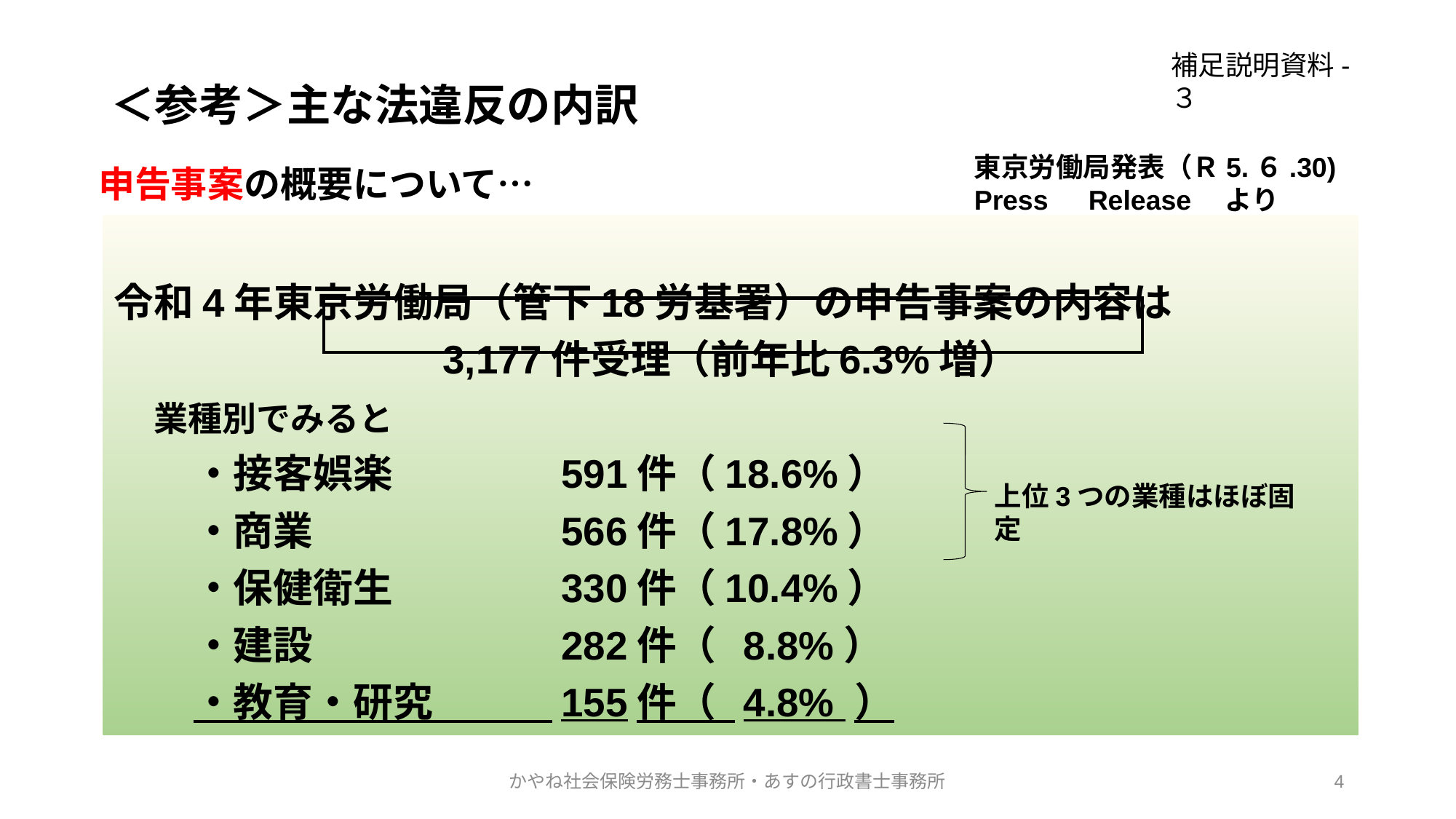

補足説明資料-３
# ＜参考＞主な法違反の内訳
東京労働局発表（Ｒ5.６.30)　Press　Release　より
申告事案の概要について…

令和4年東京労働局（管下18労基署）の申告事案の内容は
3,177件受理（前年比6.3%増）
　業種別でみると
　　・接客娯楽　　　　591件（18.6%）
　　・商業　　　　　　566件（17.8%）
　　・保健衛生　　　　330件（10.4%）
　　・建設　　　　　　282件（  8.8%）
　　・教育・研究　　　155件（  4.8% ）

上位3つの業種はほぼ固定
かやね社会保険労務士事務所・あすの行政書士事務所
4